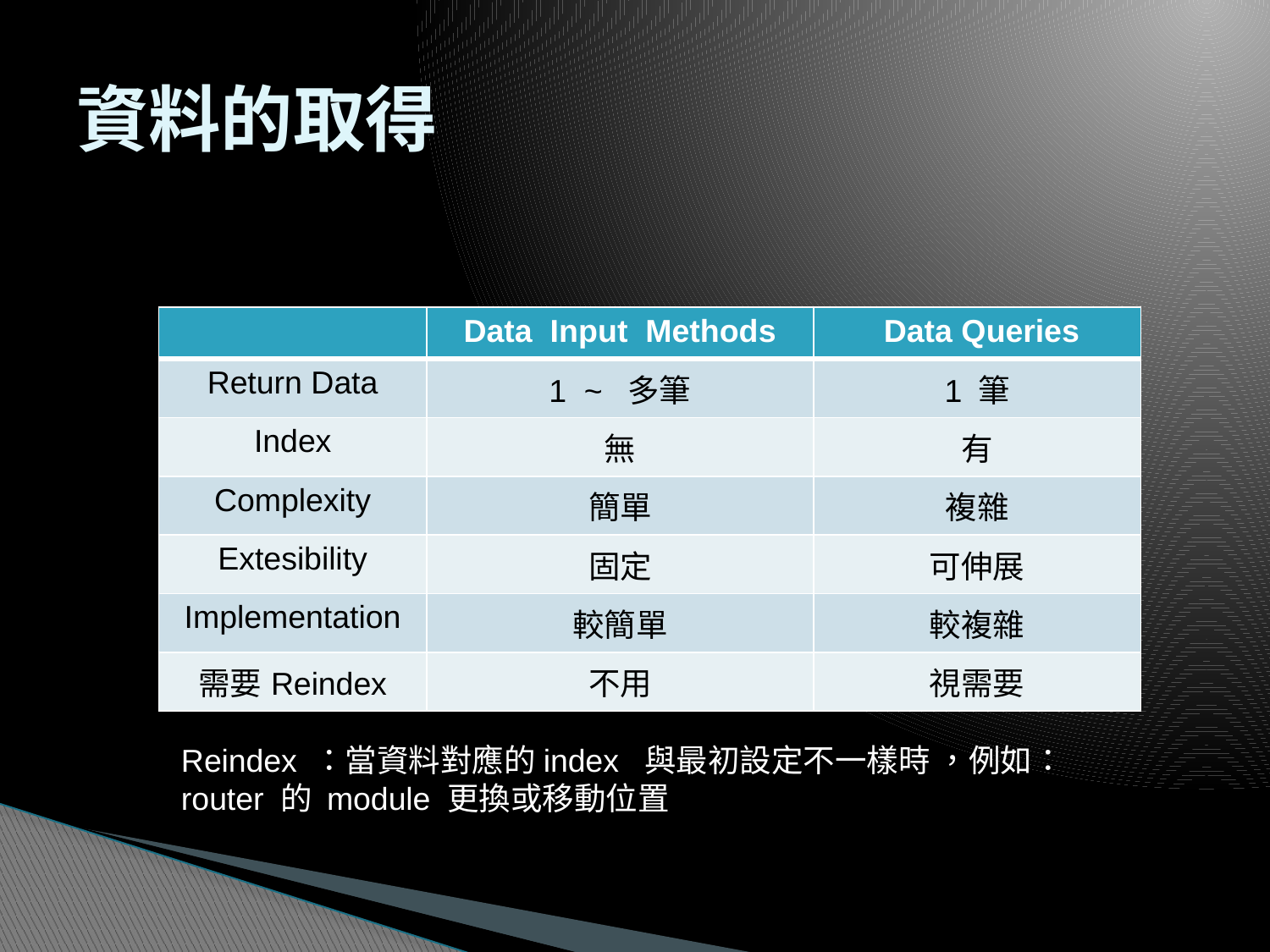

資料的取得
|  | Data Input Methods | Data Queries |
| --- | --- | --- |
| Return Data | 1 ~ 多筆 | 1 筆 |
| Index | 無 | 有 |
| Complexity | 簡單 | 複雜 |
| Extesibility | 固定 | 可伸展 |
| Implementation | 較簡單 | 較複雜 |
| 需要Reindex | 不用 | 視需要 |
Reindex ：當資料對應的index  與最初設定不一樣時 ，例如：router 的 module 更換或移動位置